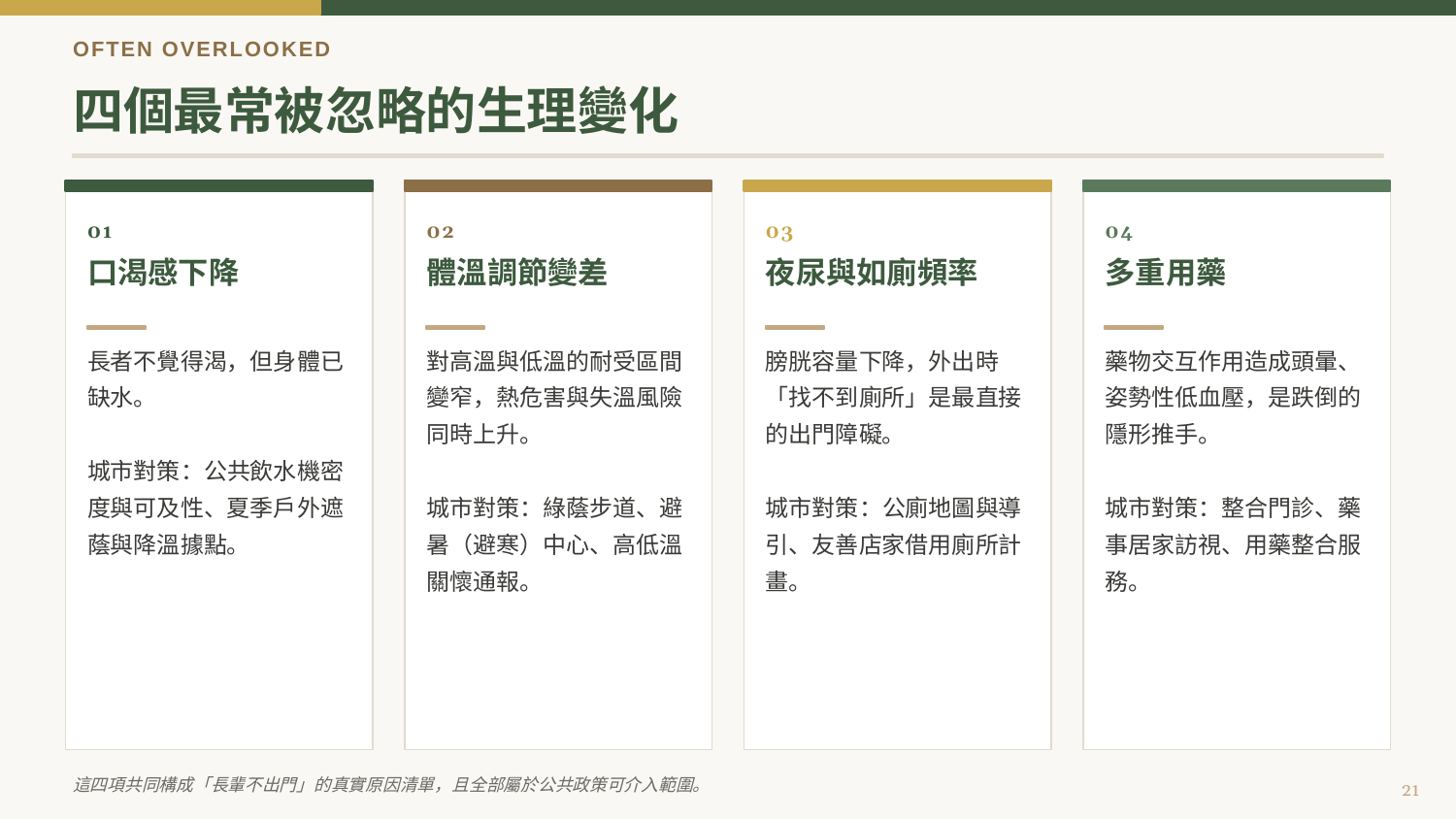

OFTEN OVERLOOKED
四個最常被忽略的生理變化

01
02
03
04
口渴感下降
體溫調節變差
夜尿與如廁頻率
多重用藥

長者不覺得渴，但身體已缺水。

城市對策：公共飲水機密度與可及性、夏季戶外遮蔭與降溫據點。
對高溫與低溫的耐受區間變窄，熱危害與失溫風險同時上升。

城市對策：綠蔭步道、避暑（避寒）中心、高低溫關懷通報。
膀胱容量下降，外出時「找不到廁所」是最直接的出門障礙。

城市對策：公廁地圖與導引、友善店家借用廁所計畫。
藥物交互作用造成頭暈、姿勢性低血壓，是跌倒的隱形推手。

城市對策：整合門診、藥事居家訪視、用藥整合服務。
這四項共同構成「長輩不出門」的真實原因清單，且全部屬於公共政策可介入範圍。
21